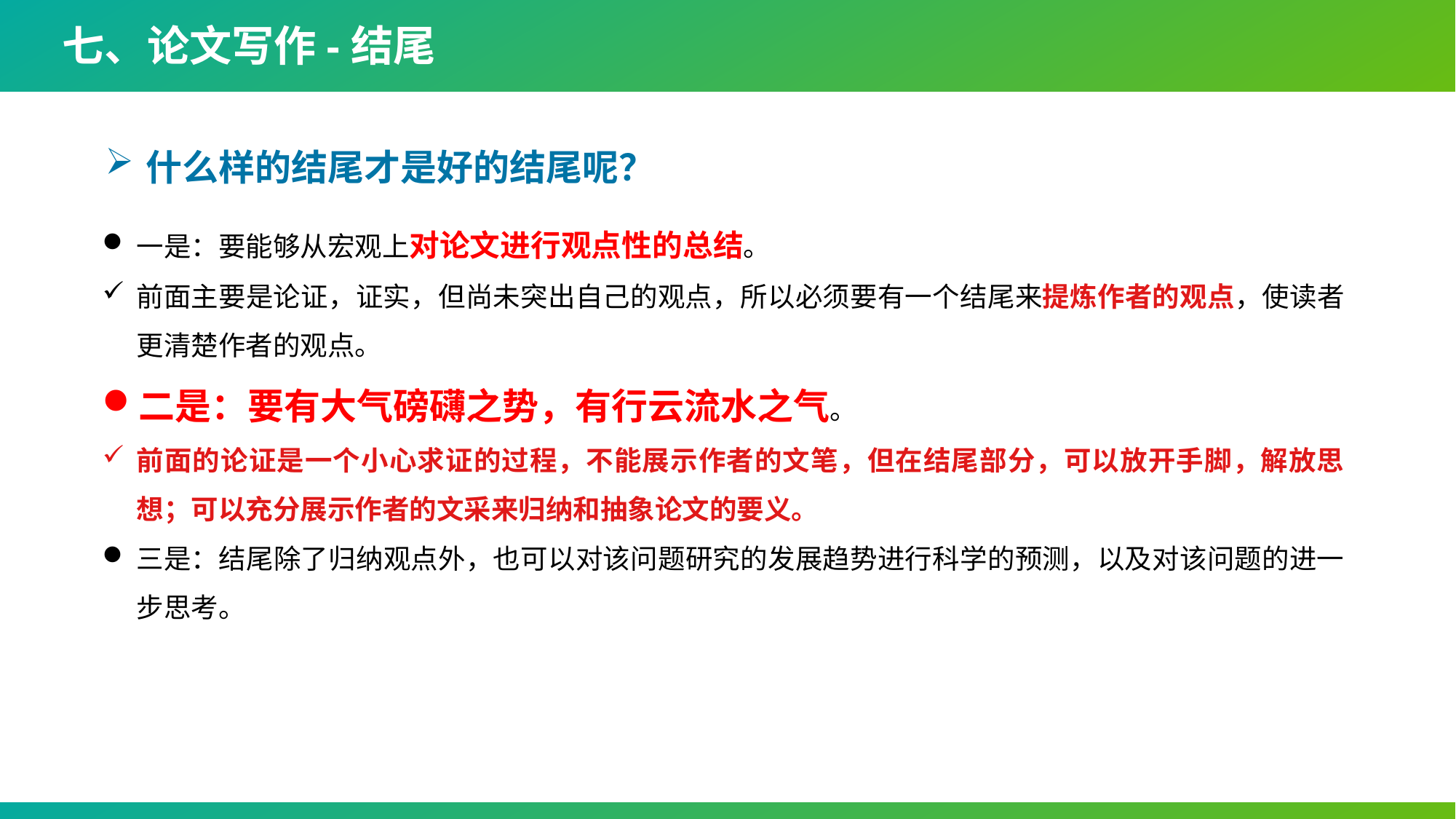

七、论文写作-结尾
什么样的结尾才是好的结尾呢？
一是：要能够从宏观上对论文进行观点性的总结。
前面主要是论证，证实，但尚未突出自己的观点，所以必须要有一个结尾来提炼作者的观点，使读者更清楚作者的观点。
二是：要有大气磅礴之势，有行云流水之气。
前面的论证是一个小心求证的过程，不能展示作者的文笔，但在结尾部分，可以放开手脚，解放思想；可以充分展示作者的文采来归纳和抽象论文的要义。
三是：结尾除了归纳观点外，也可以对该问题研究的发展趋势进行科学的预测，以及对该问题的进一步思考。